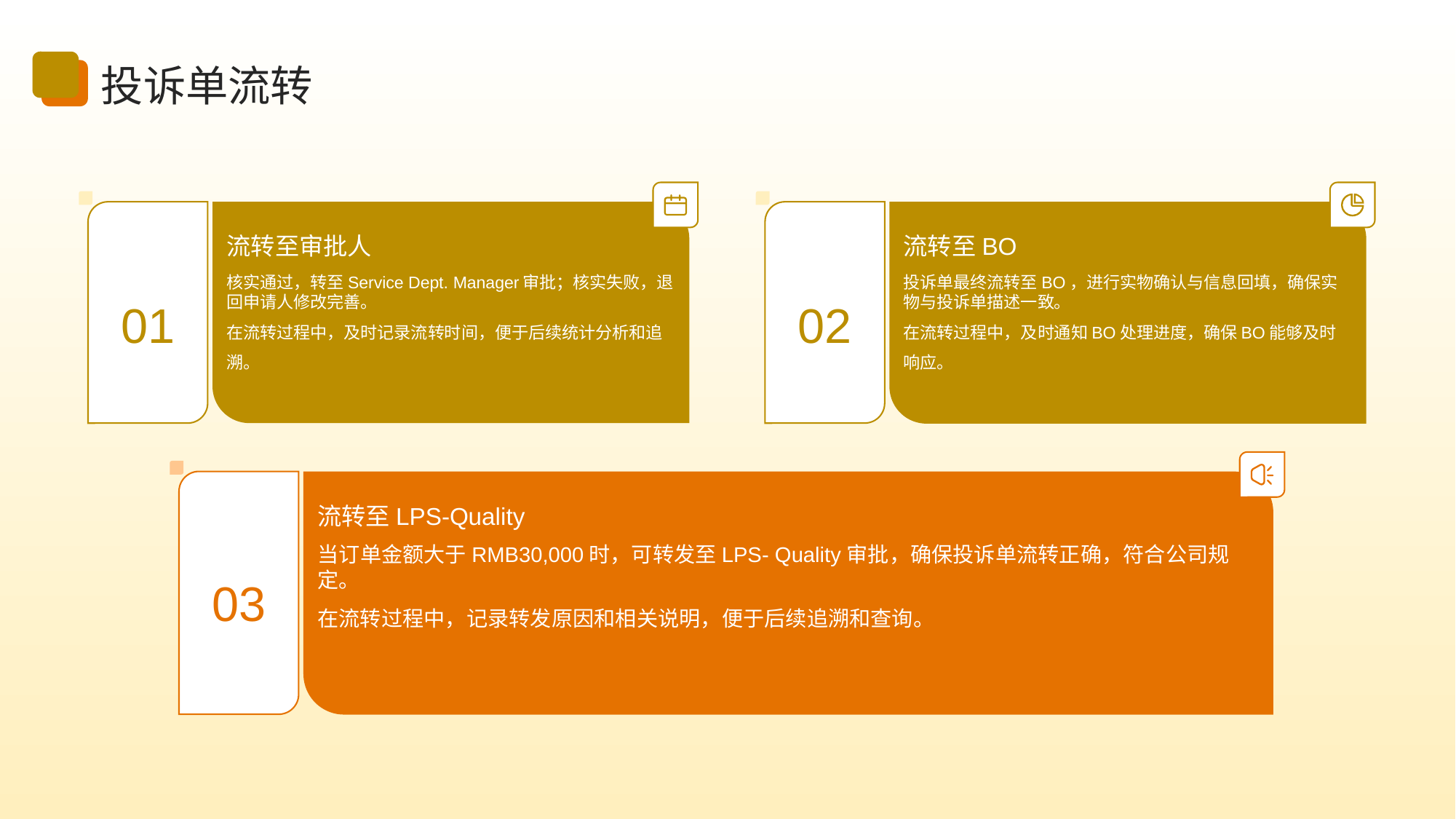

投诉单流转

流转至审批人
流转至BO
核实通过，转至Service Dept. Manager审批；核实失败，退回申请人修改完善。
在流转过程中，及时记录流转时间，便于后续统计分析和追溯。
投诉单最终流转至BO，进行实物确认与信息回填，确保实物与投诉单描述一致。
在流转过程中，及时通知BO处理进度，确保BO能够及时响应。
01
02

流转至LPS-Quality
当订单金额大于RMB30,000时，可转发至LPS- Quality审批，确保投诉单流转正确，符合公司规定。
在流转过程中，记录转发原因和相关说明，便于后续追溯和查询。
03